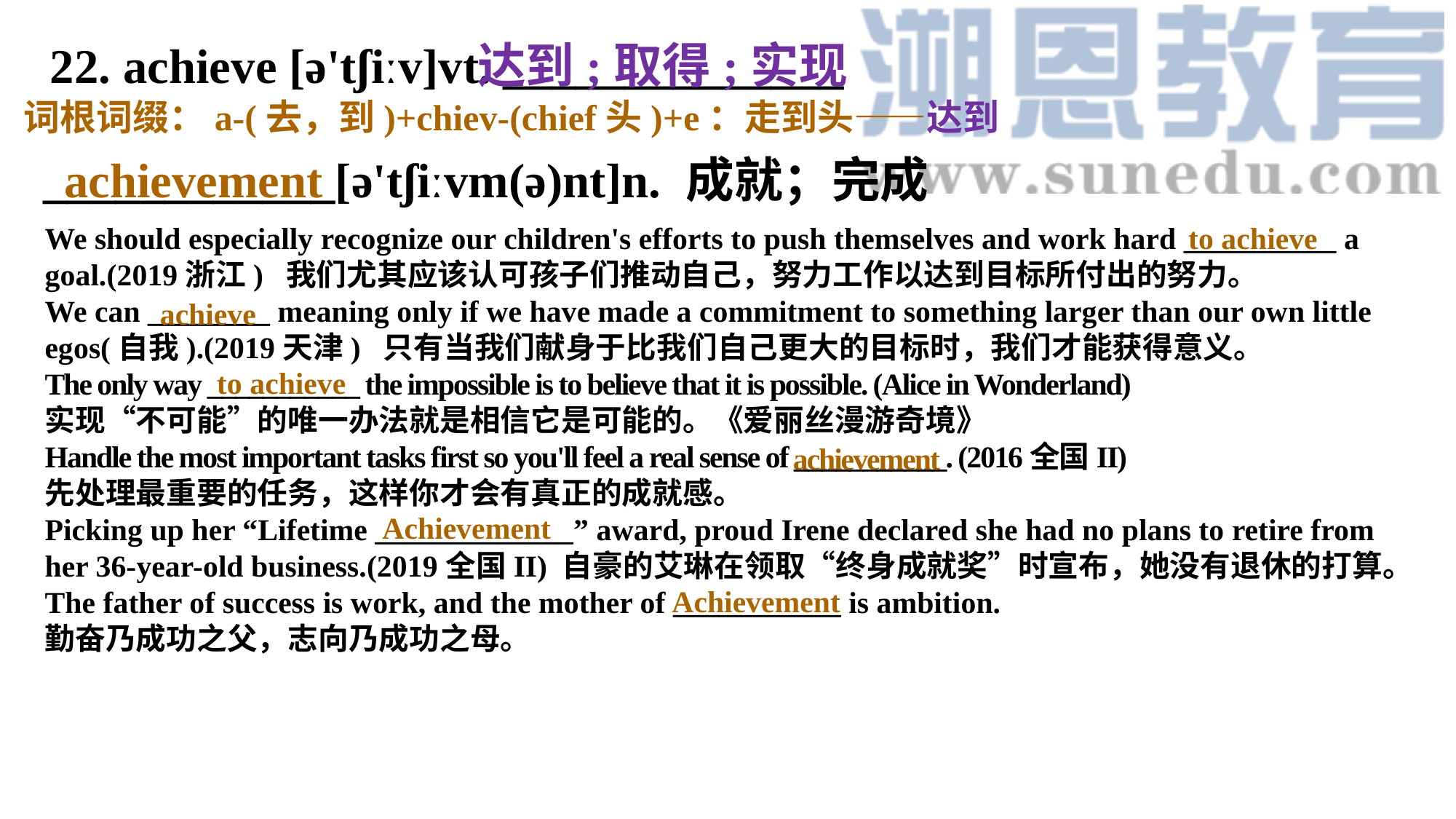

22. achieve [ə'tʃiːv]vt. ______________

达到;取得;实现
词根词缀：a-(去，到)+chiev-(chief头)+e：走到头——达到
____________[ə'tʃiːvm(ə)nt]n. 成就；完成
achievement
We should especially recognize our children's efforts to push themselves and work hard __________ a goal.(2019浙江)  我们尤其应该认可孩子们推动自己，努力工作以达到目标所付出的努力。
We can ________ meaning only if we have made a commitment to something larger than our own little egos(自我).(2019天津)  只有当我们献身于比我们自己更大的目标时，我们才能获得意义。
The only way ___________ the impossible is to believe that it is possible. (Alice in Wonderland)
实现“不可能”的唯一办法就是相信它是可能的。《爱丽丝漫游奇境》
Handle the most important tasks first so you'll feel a real sense of ___________. (2016全国II)
先处理最重要的任务，这样你才会有真正的成就感。
Picking up her “Lifetime _____________” award, proud Irene declared she had no plans to retire from her 36-year-old business.(2019全国II) 自豪的艾琳在领取“终身成就奖”时宣布，她没有退休的打算。
The father of success is work, and the mother of ___________ is ambition.
勤奋乃成功之父，志向乃成功之母。
to achieve
achieve
to achieve
achievement
Achievement
Achievement